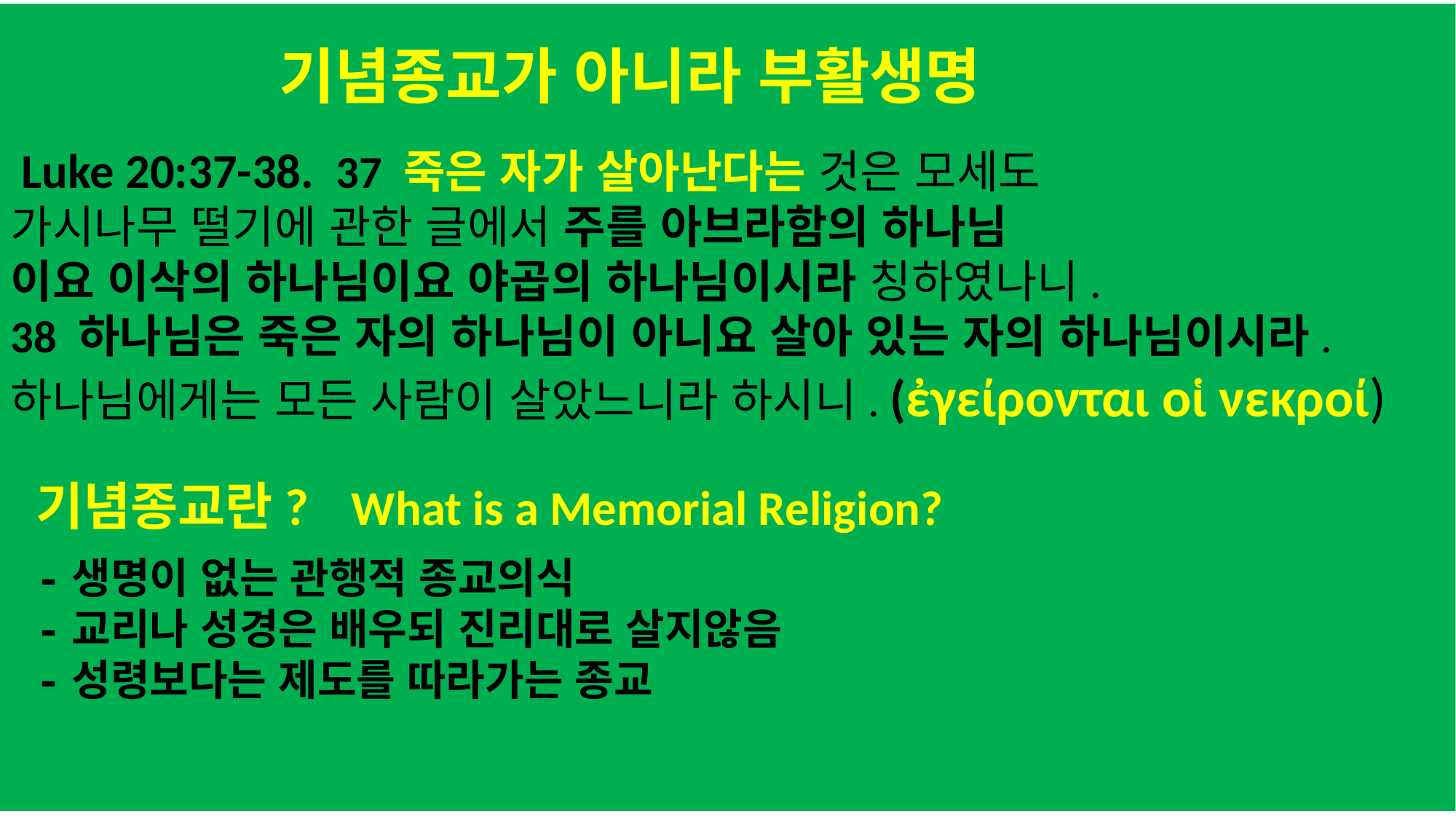

기념종교가 아니라 부활생명

 Luke 20:37-38.  37 죽은 자가 살아난다는 것은 모세도
가시나무 떨기에 관한 글에서 주를 아브라함의 하나님
이요 이삭의 하나님이요 야곱의 하나님이시라 칭하였나니.
38 하나님은 죽은 자의 하나님이 아니요 살아 있는 자의 하나님이시라. 하나님에게는 모든 사람이 살았느니라 하시니. (ἐγείρονται οἱ νεκροί)

 기념종교란?  What is a Memorial Religion?

 -생명이 없는 관행적 종교의식
 -교리나 성경은 배우되 진리대로 살지않음
 -성령보다는 제도를 따라가는 종교